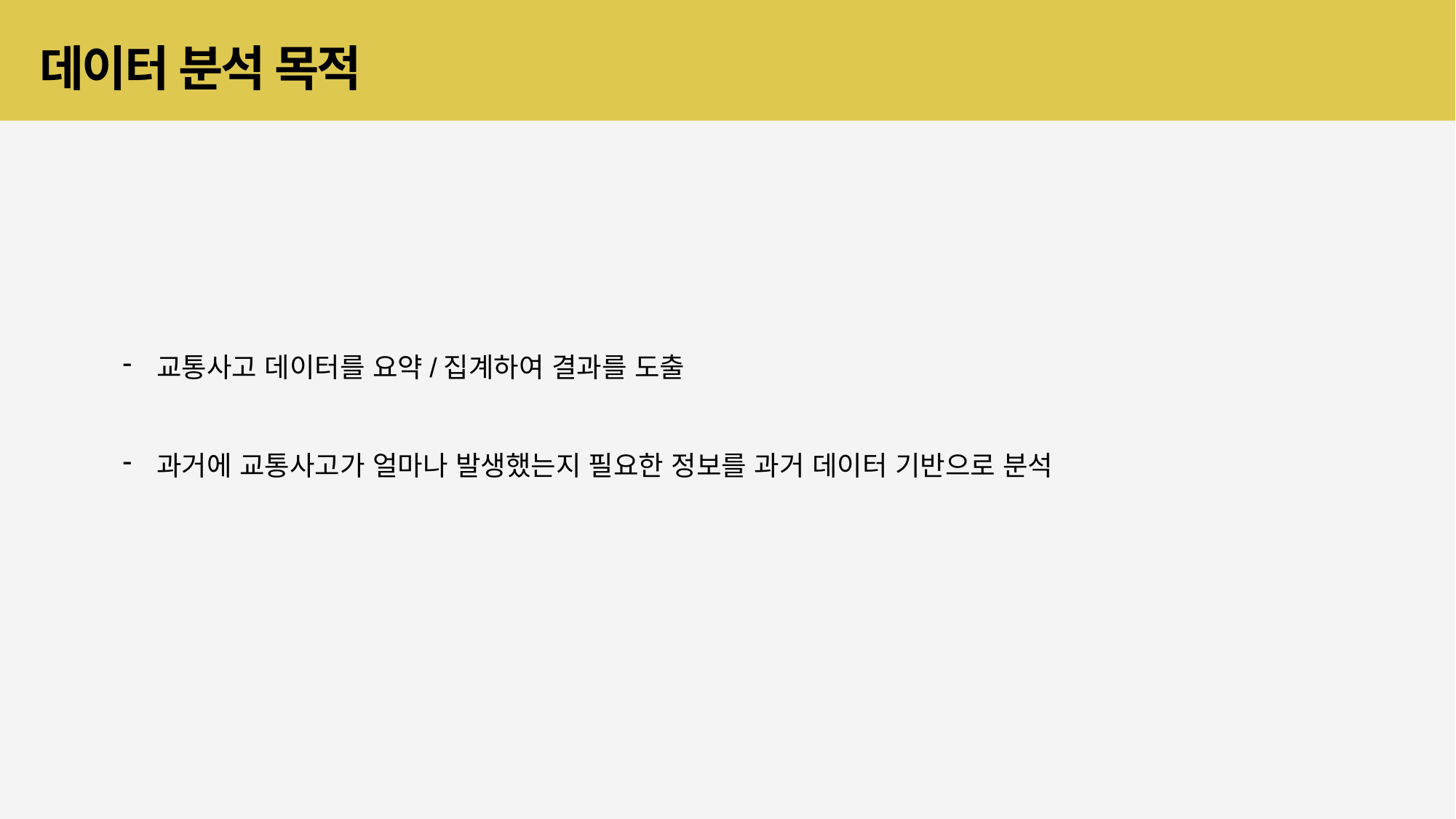

데이터 분석 목적
교통사고 데이터를 요약/집계하여 결과를 도출

과거에 교통사고가 얼마나 발생했는지 필요한 정보를 과거 데이터 기반으로 분석